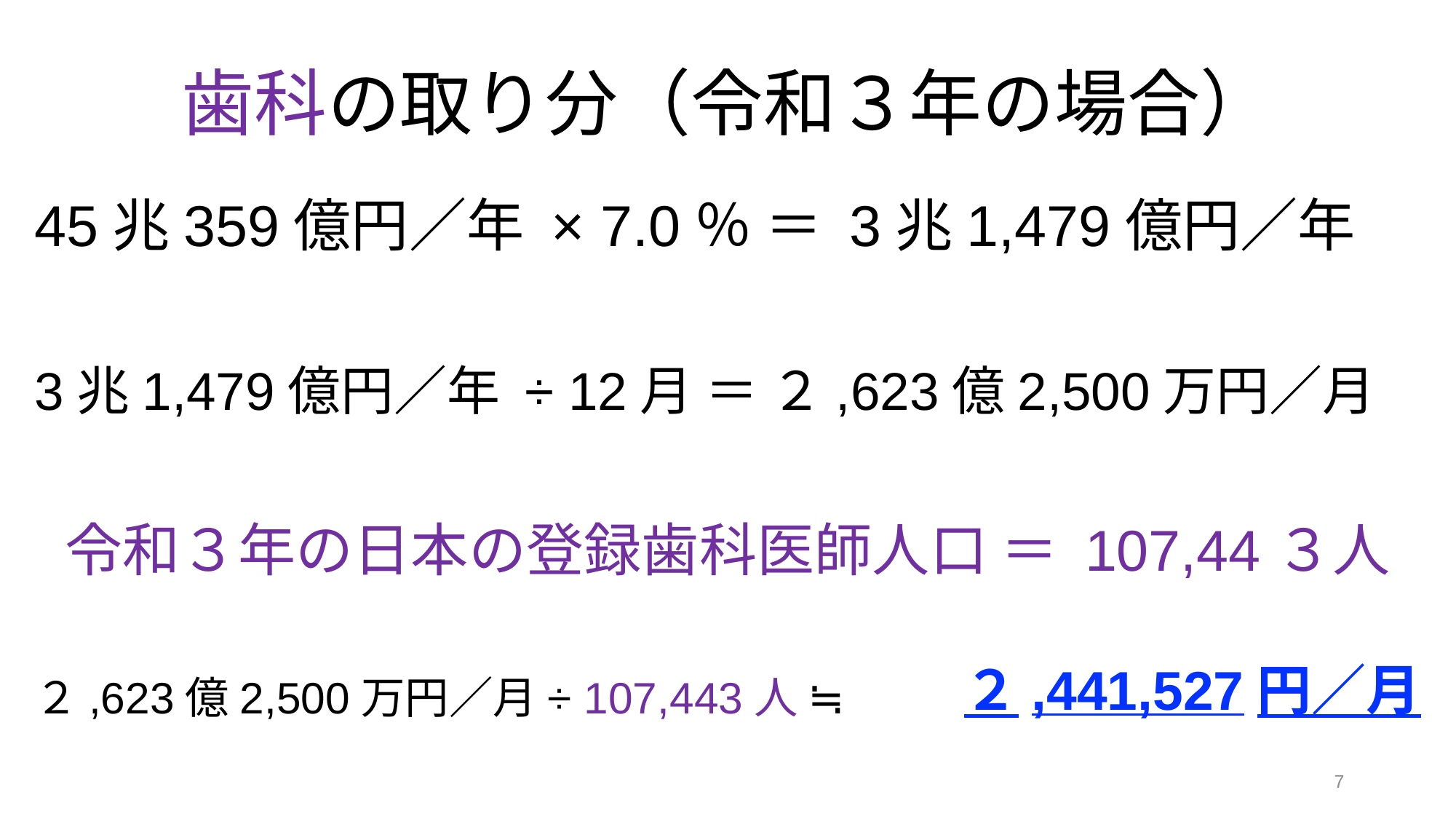

# 歯科の取り分（令和３年の場合）
45兆359億円／年 × 7.0％ ＝ 3兆1,479億円／年
3兆1,479億円／年 ÷ 12月 ＝ ２,623億2,500万円／月
令和３年の日本の登録歯科医師人口 ＝ 107,44３人
２,441,527円／月
２,623億2,500万円／月÷ 107,443人 ≒
7